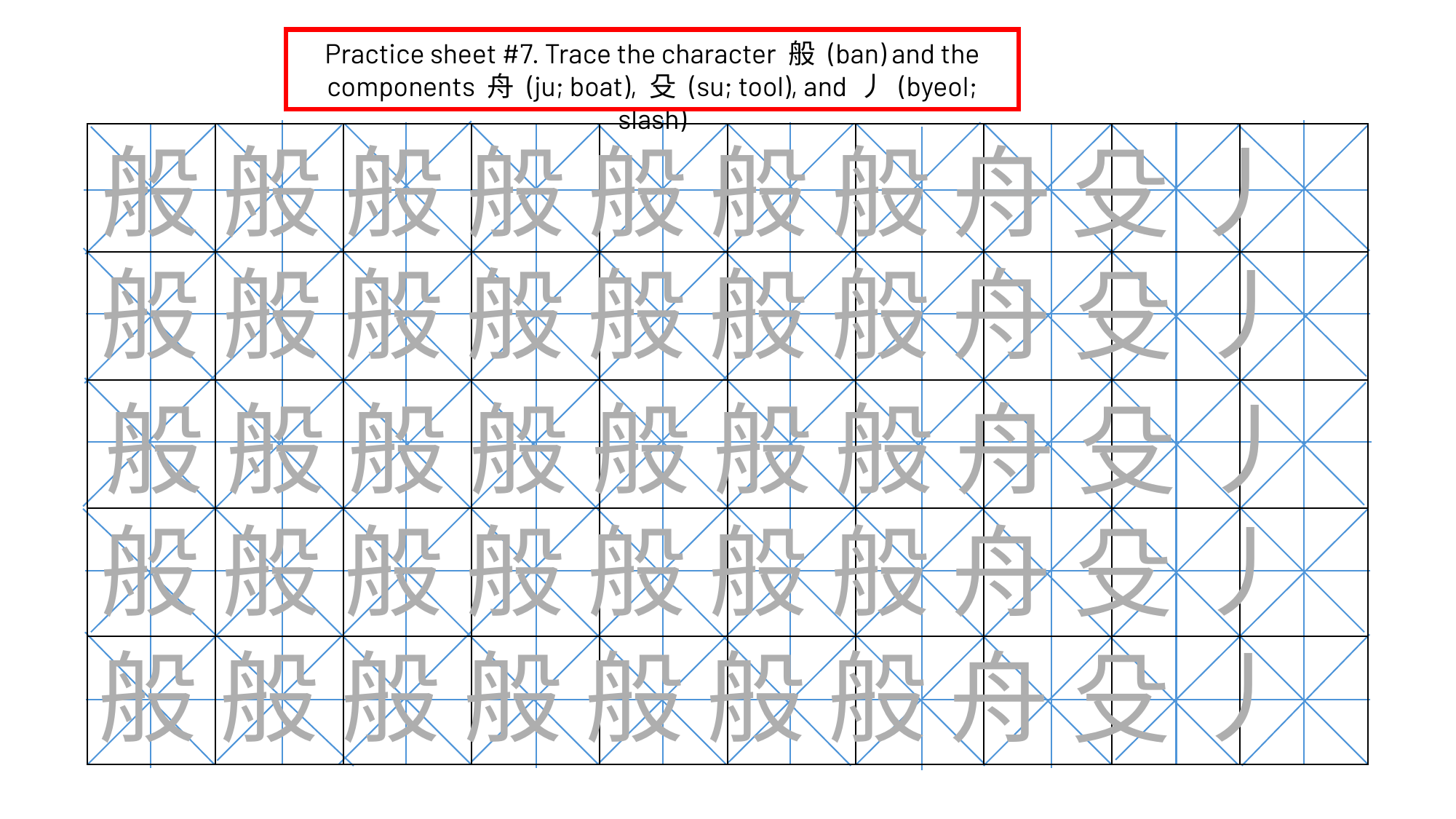

Practice sheet #7. Trace the character 般 (ban) and the components 舟 (ju; boat), 殳 (su; tool), and 丿 (byeol; slash)
|  |  |  |  |  |  |  |  |  |  |
| --- | --- | --- | --- | --- | --- | --- | --- | --- | --- |
|  |  |  |  |  |  |  |  |  |  |
|  |  |  |  |  |  |  |  |  |  |
|  |  |  |  |  |  |  |  |  |  |
|  |  |  |  |  |  |  |  |  |  |
般 般 般 般 般 般 般 舟 殳 丿
般 般 般 般 般 般 般 舟 殳 丿
般 般 般 般 般 般 般 舟 殳 丿
般 般 般 般 般 般 般 舟 殳 丿
般 般 般 般 般 般 般 舟 殳 丿